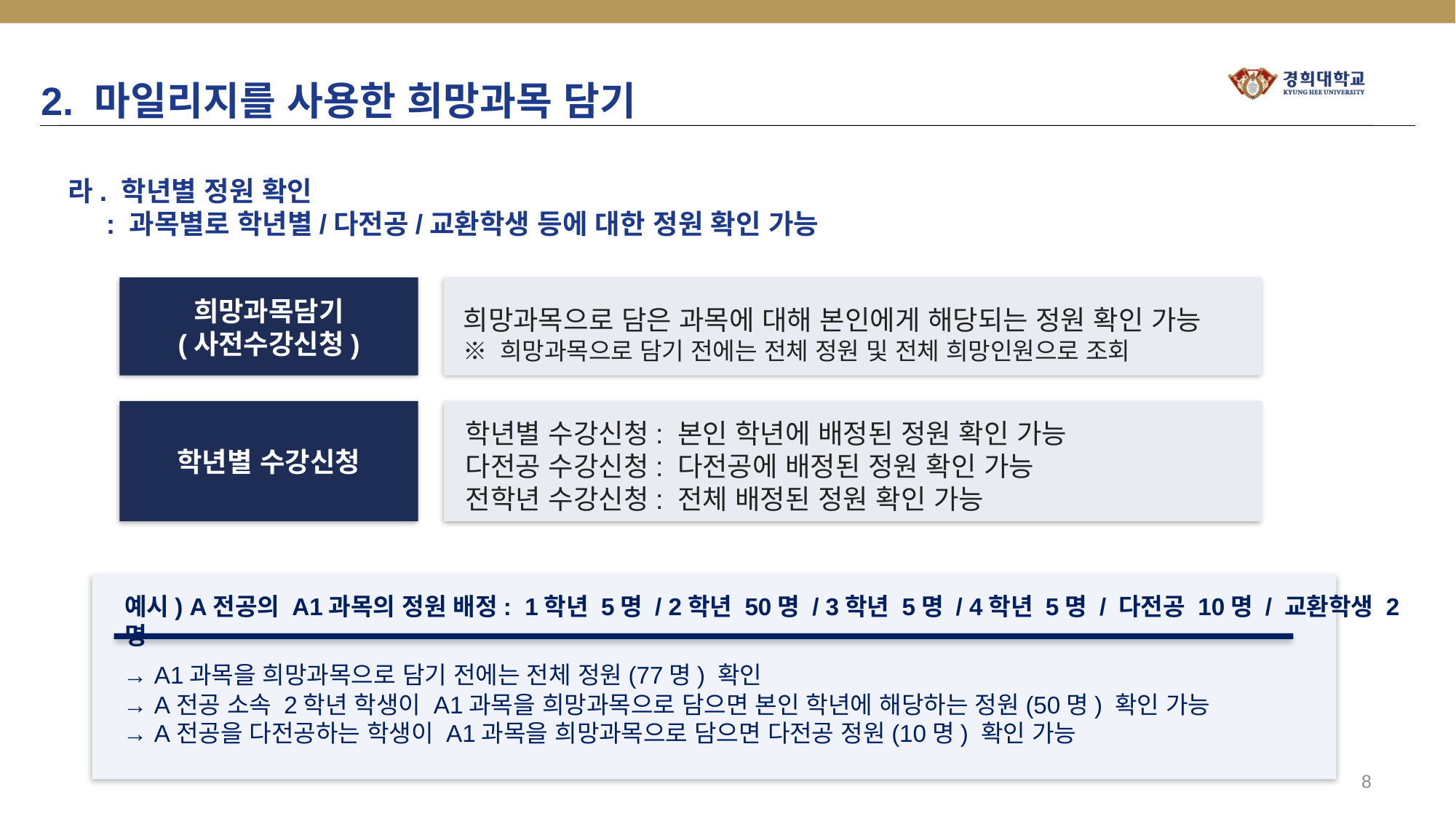

2. 마일리지를 사용한 희망과목 담기
라. 학년별 정원 확인
     : 과목별로 학년별/다전공/교환학생 등에 대한 정원 확인 가능

희망과목담기
(사전수강신청)

희망과목으로 담은 과목에 대해 본인에게 해당되는 정원 확인 가능
※ 희망과목으로 담기 전에는 전체 정원 및 전체 희망인원으로 조회
학년별 수강신청

학년별 수강신청: 본인 학년에 배정된 정원 확인 가능
다전공 수강신청: 다전공에 배정된 정원 확인 가능
전학년 수강신청: 전체 배정된 정원 확인 가능

예시) A전공의 A1과목의 정원 배정:  1학년 5명 / 2학년 50명 / 3학년 5명 / 4학년 5명 / 다전공 10명 / 교환학생 2명

→ A1과목을 희망과목으로 담기 전에는 전체 정원(77명) 확인
→ A전공 소속 2학년 학생이 A1과목을 희망과목으로 담으면 본인 학년에 해당하는 정원(50명) 확인 가능
→ A전공을 다전공하는 학생이 A1과목을 희망과목으로 담으면 다전공 정원(10명) 확인 가능
8